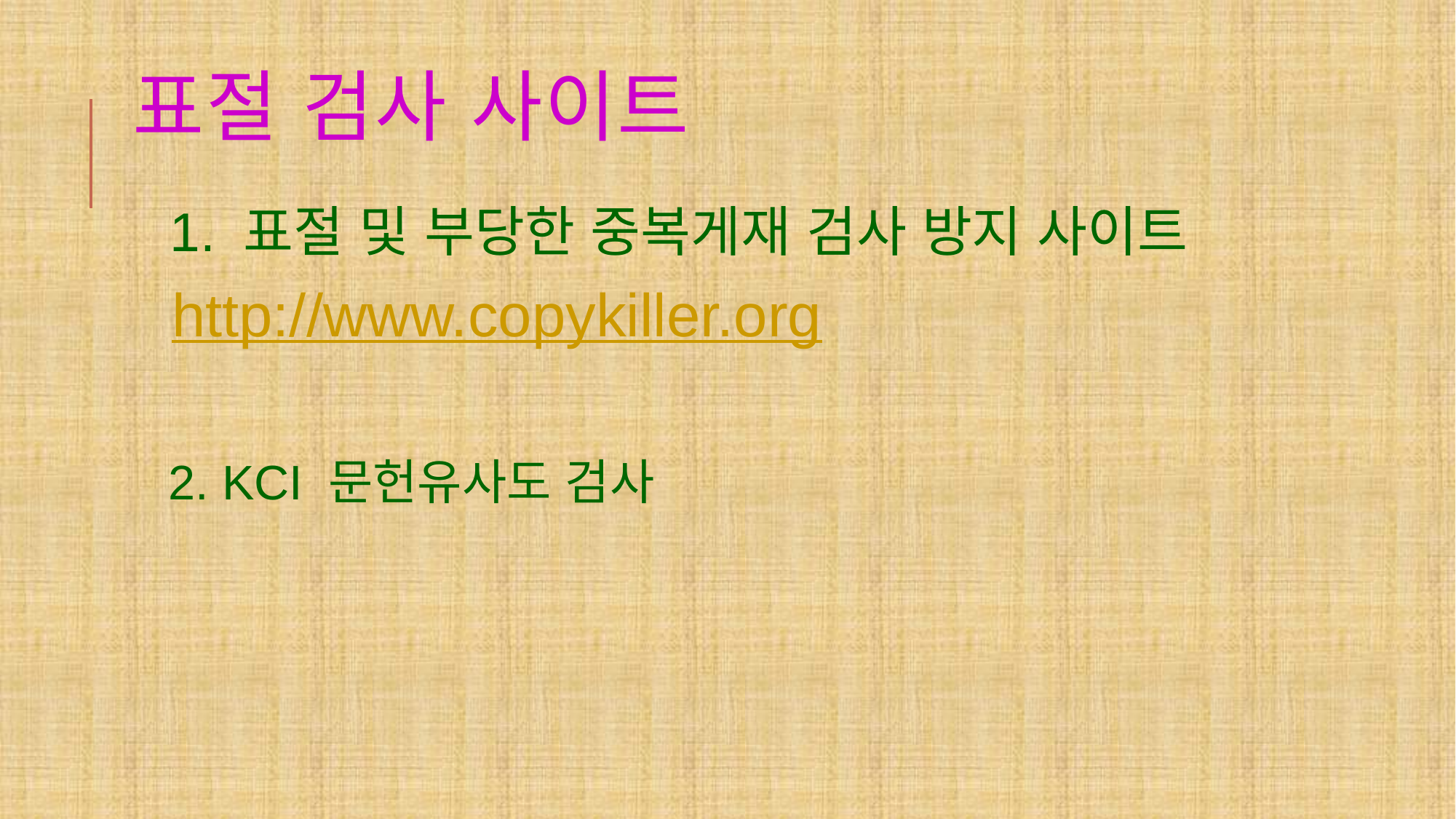

# 표절 검사 사이트
1. 표절 및 부당한 중복게재 검사 방지 사이트
http://www.copykiller.org

2. KCI 문헌유사도 검사